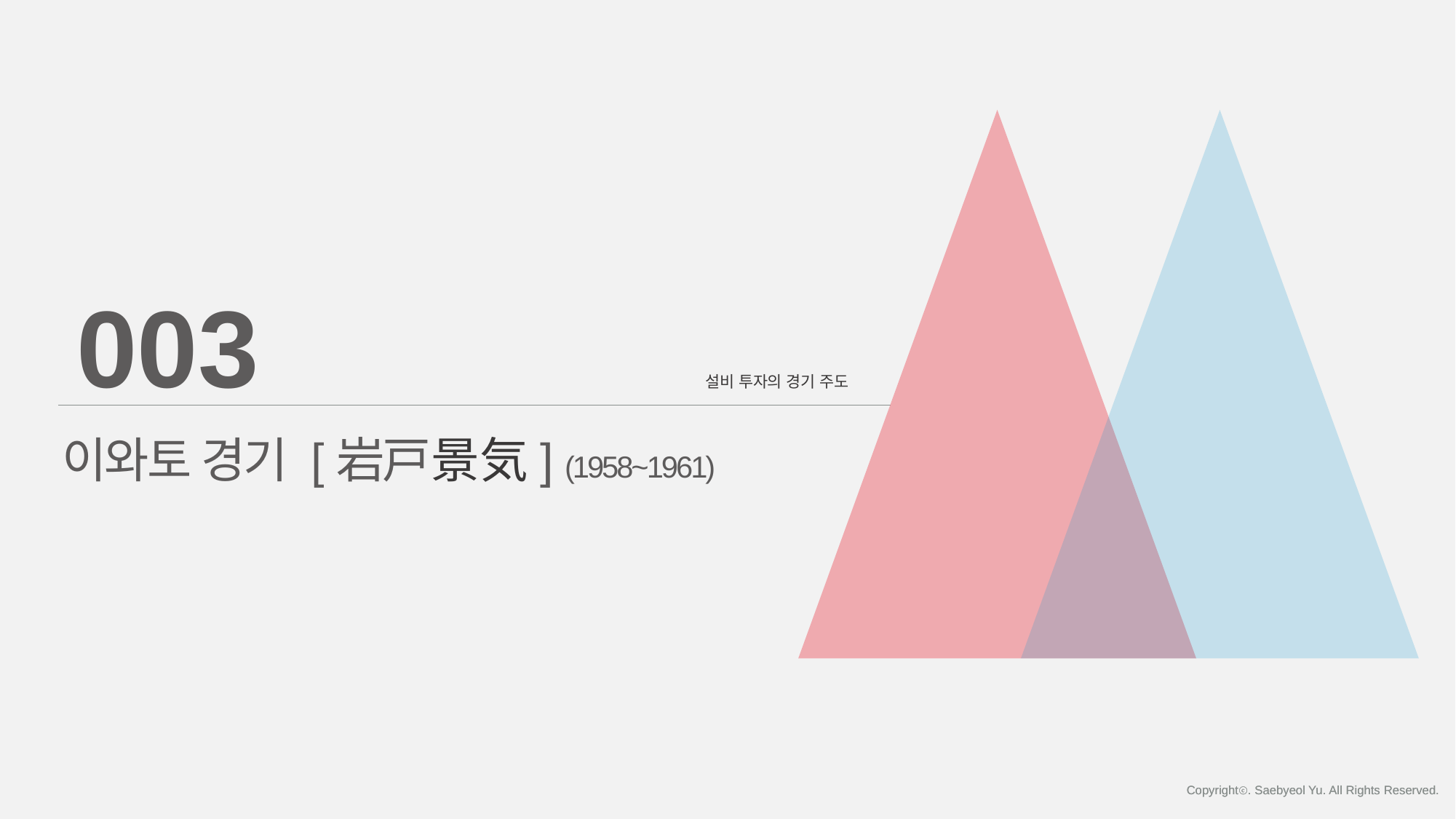

003
설비 투자의 경기 주도
이와토 경기 [岩戸景気] (1958~1961)
Copyrightⓒ. Saebyeol Yu. All Rights Reserved.